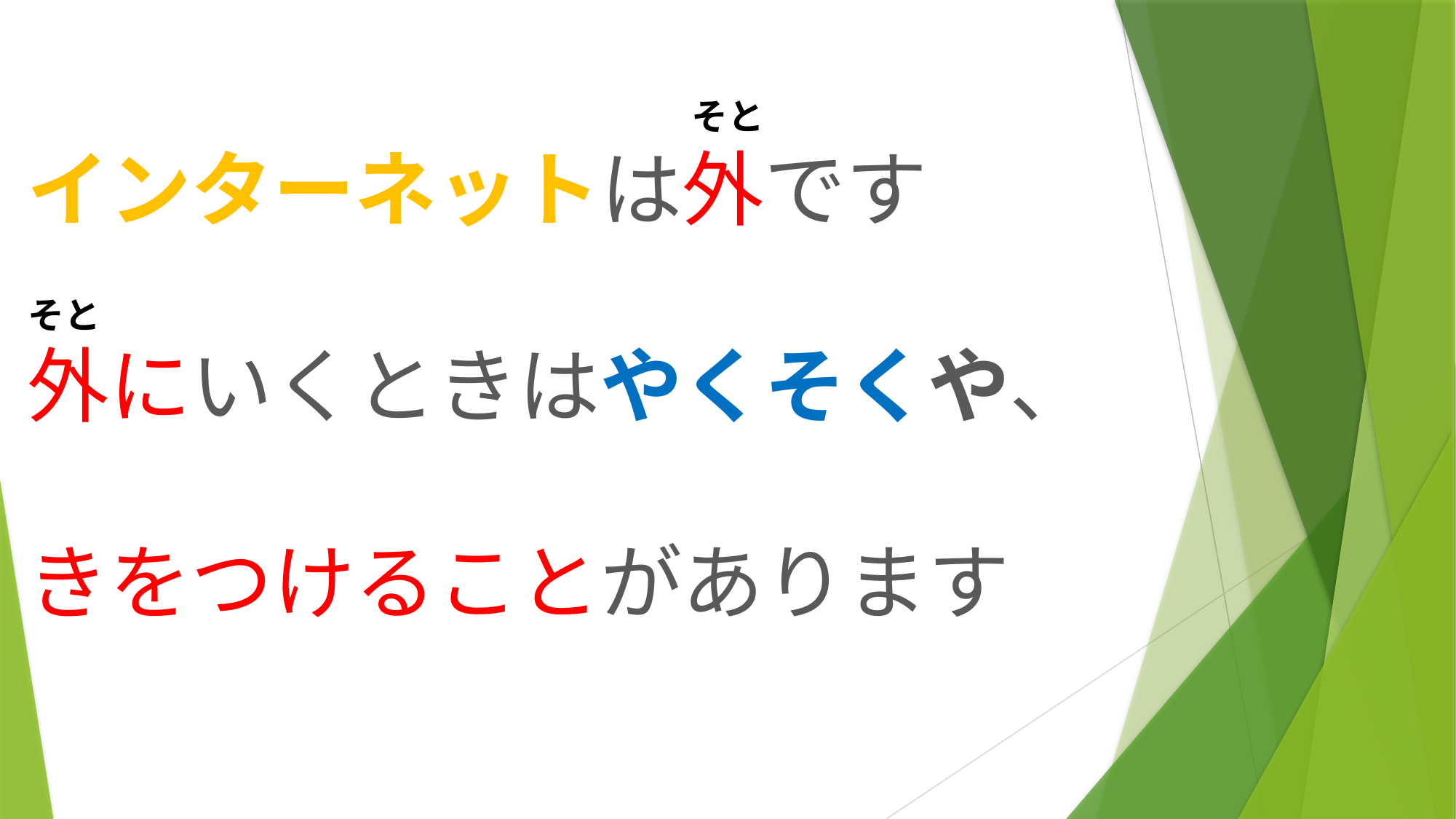

そと
# インターネットは外です 外にいくときはやくそくや、 きをつけることがあります
そと